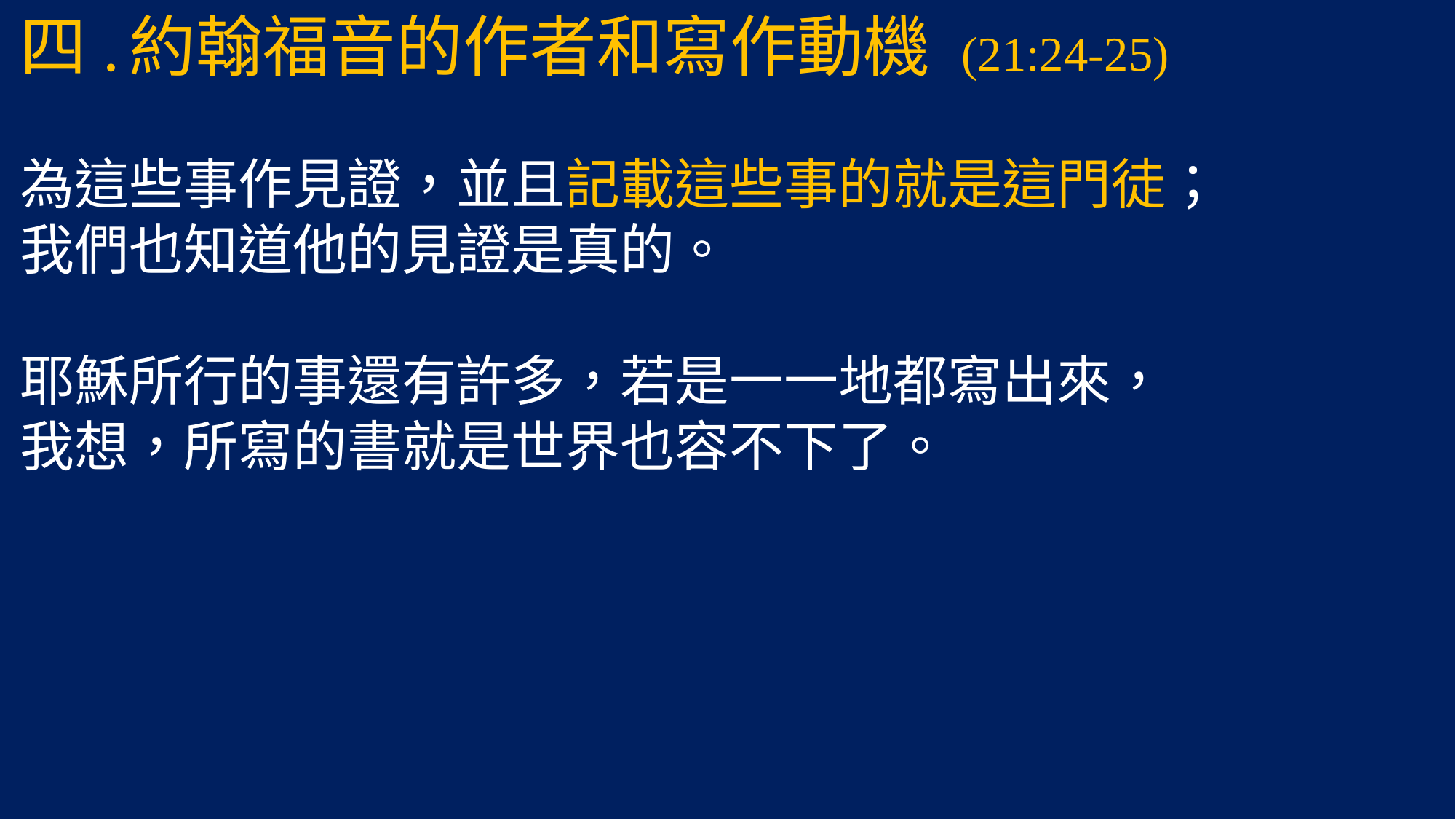

四.	約翰福音的作者和寫作動機 (21:24-25)

為這些事作見證，並且記載這些事的就是這門徒；
我們也知道他的見證是真的。

耶穌所行的事還有許多，若是一一地都寫出來，
我想，所寫的書就是世界也容不下了。

#